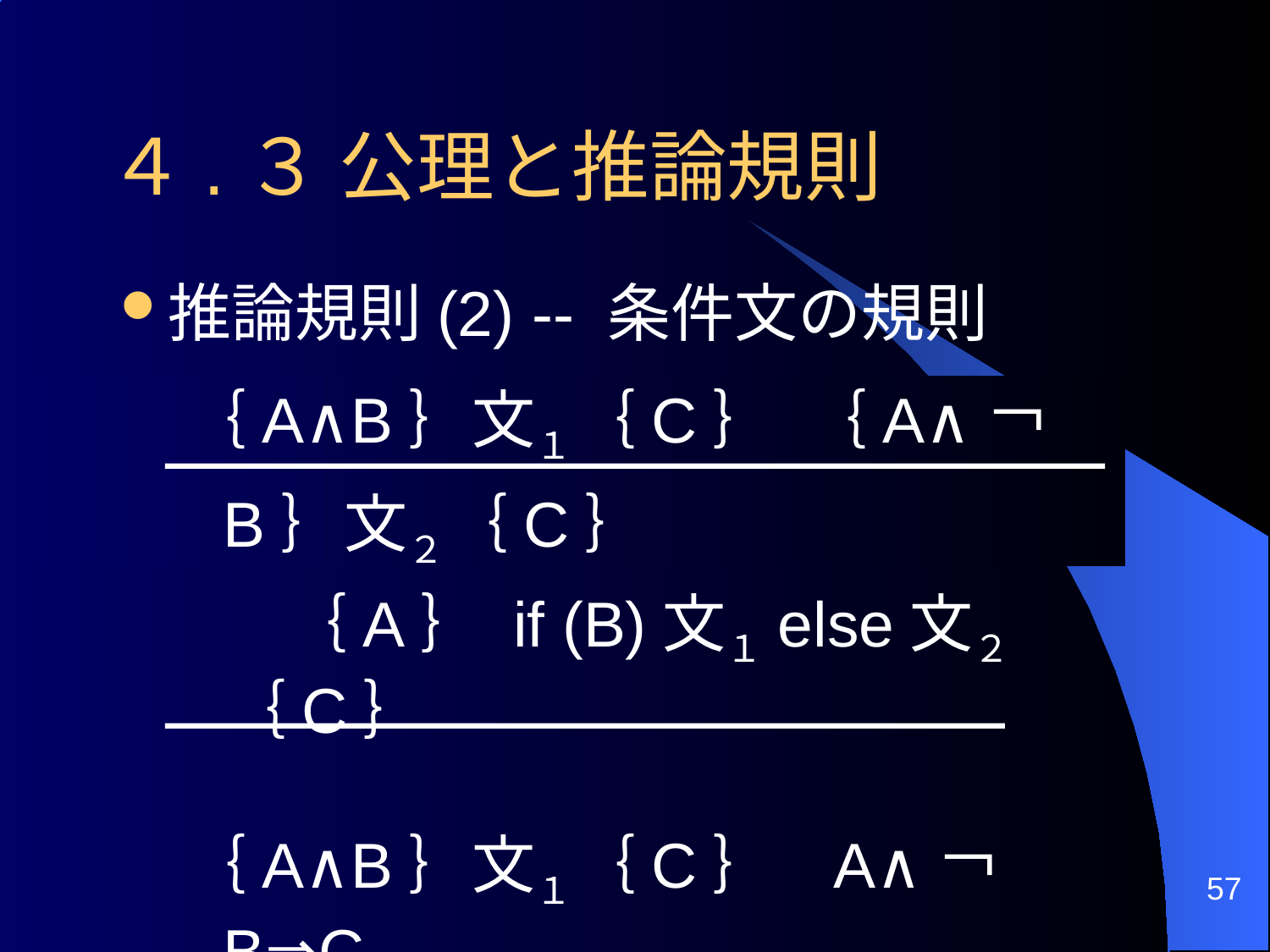

# ４.３ 公理と推論規則
推論規則(2) -- 条件文の規則
｛A∧B｝文１｛C｝  ｛A∧￢B｝文２｛C｝
      ｛A｝ if (B)文１else文２｛C｝

｛A∧B｝文１｛C｝   A∧￢B⇒C
          ｛A｝ if (B)文１｛C｝

57